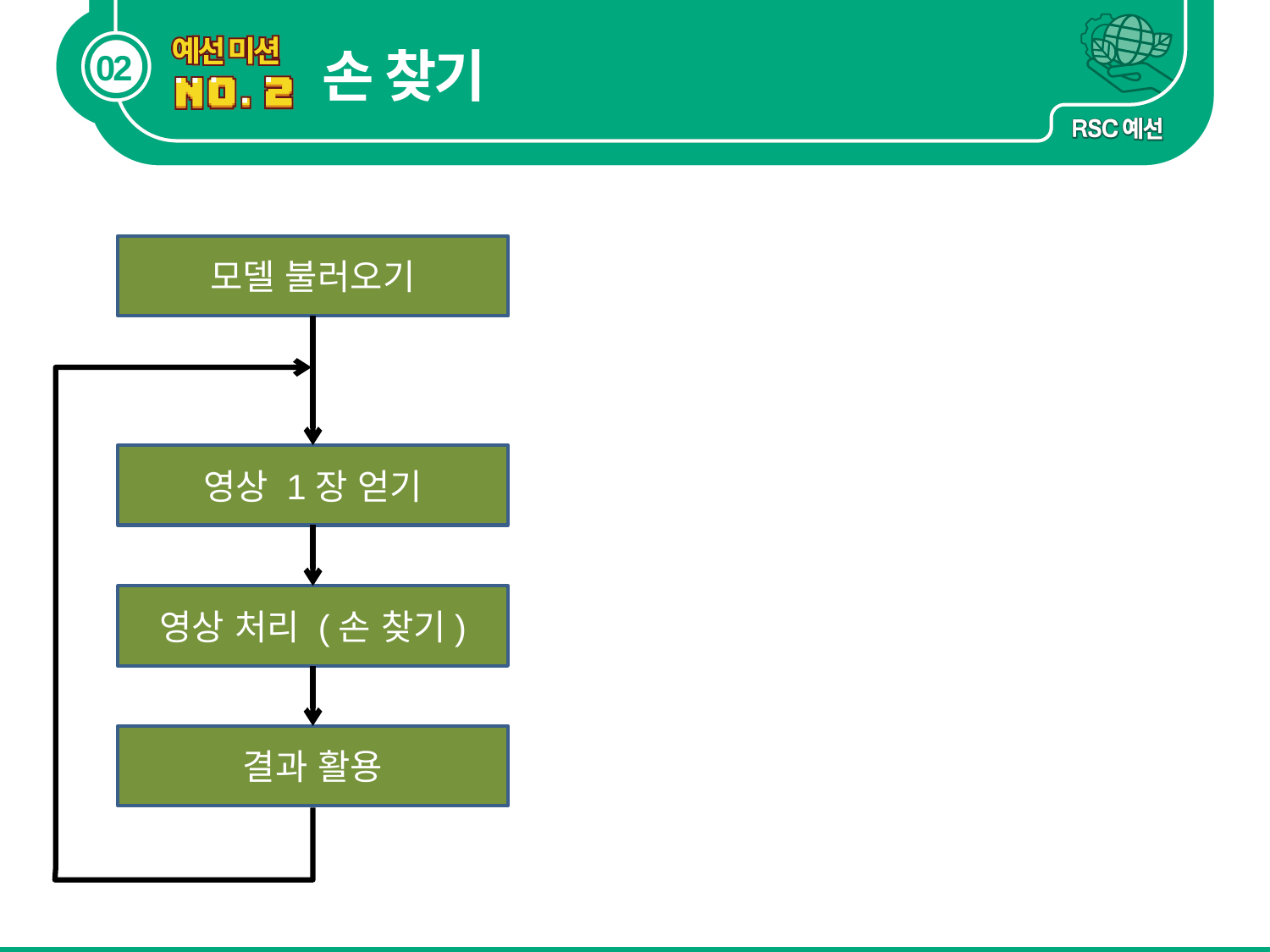

손 찾기
모델 불러오기

영상 1장 얻기
영상 처리 (손 찾기)
결과 활용